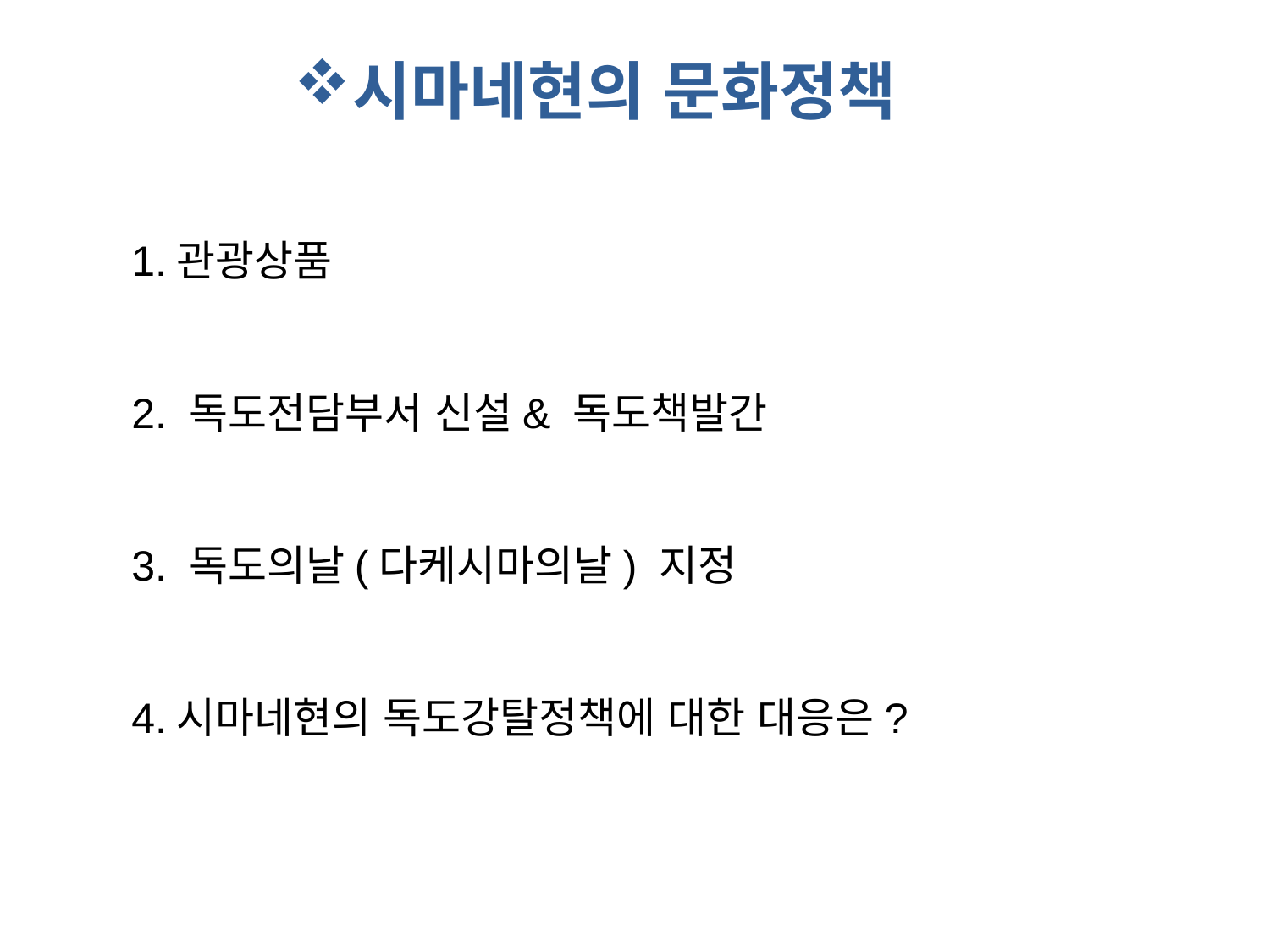

# 시마네현의 문화정책
1.관광상품

2. 독도전담부서 신설& 독도책발간

3. 독도의날(다케시마의날) 지정

4.시마네현의 독도강탈정책에 대한 대응은?